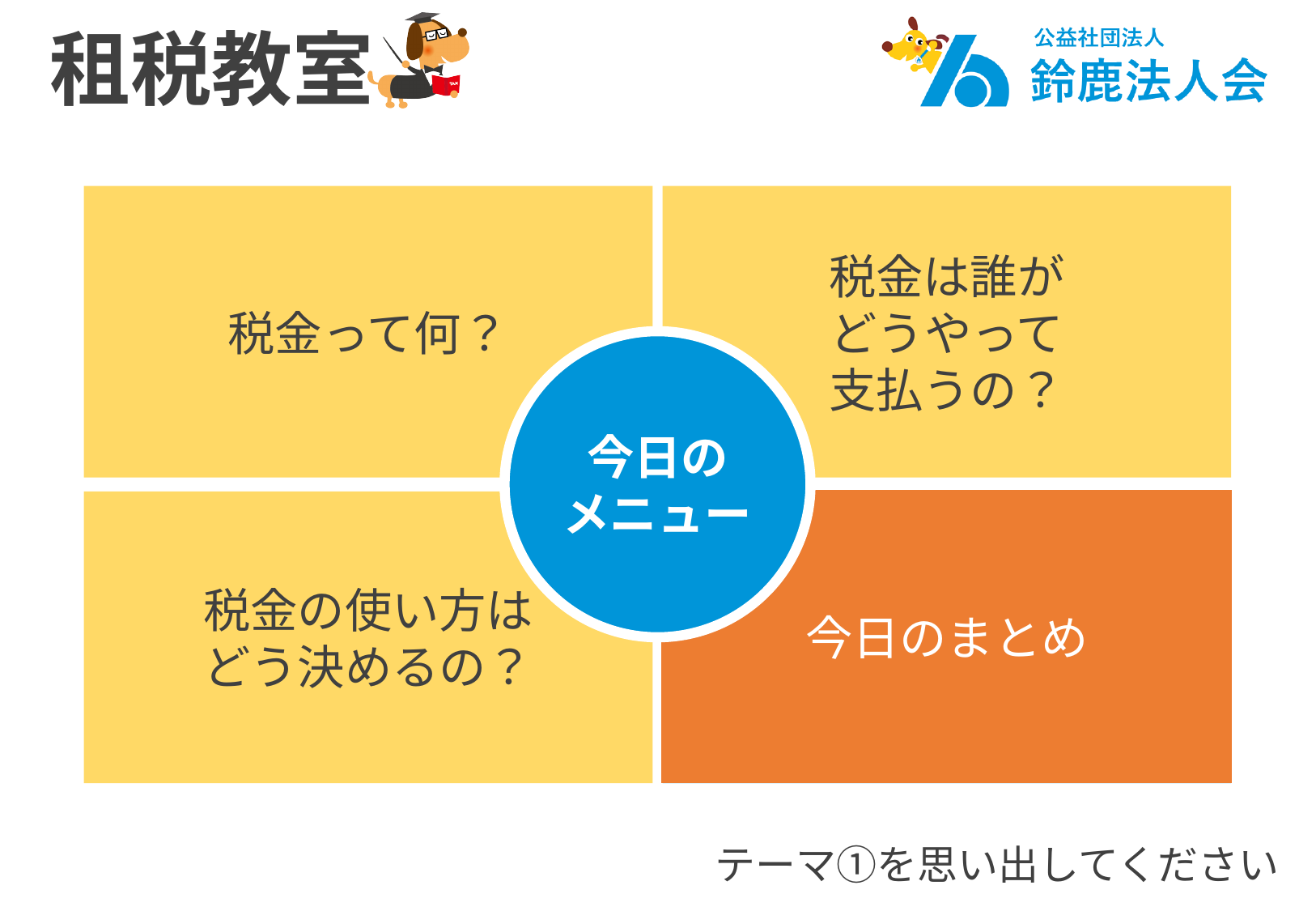

税金って何？
税金は誰が
どうやって
支払うの？
今日の
メニュー
今日のまとめ
税金の使い方は
どう決めるの？
今日のまとめ
テーマ①を思い出してください